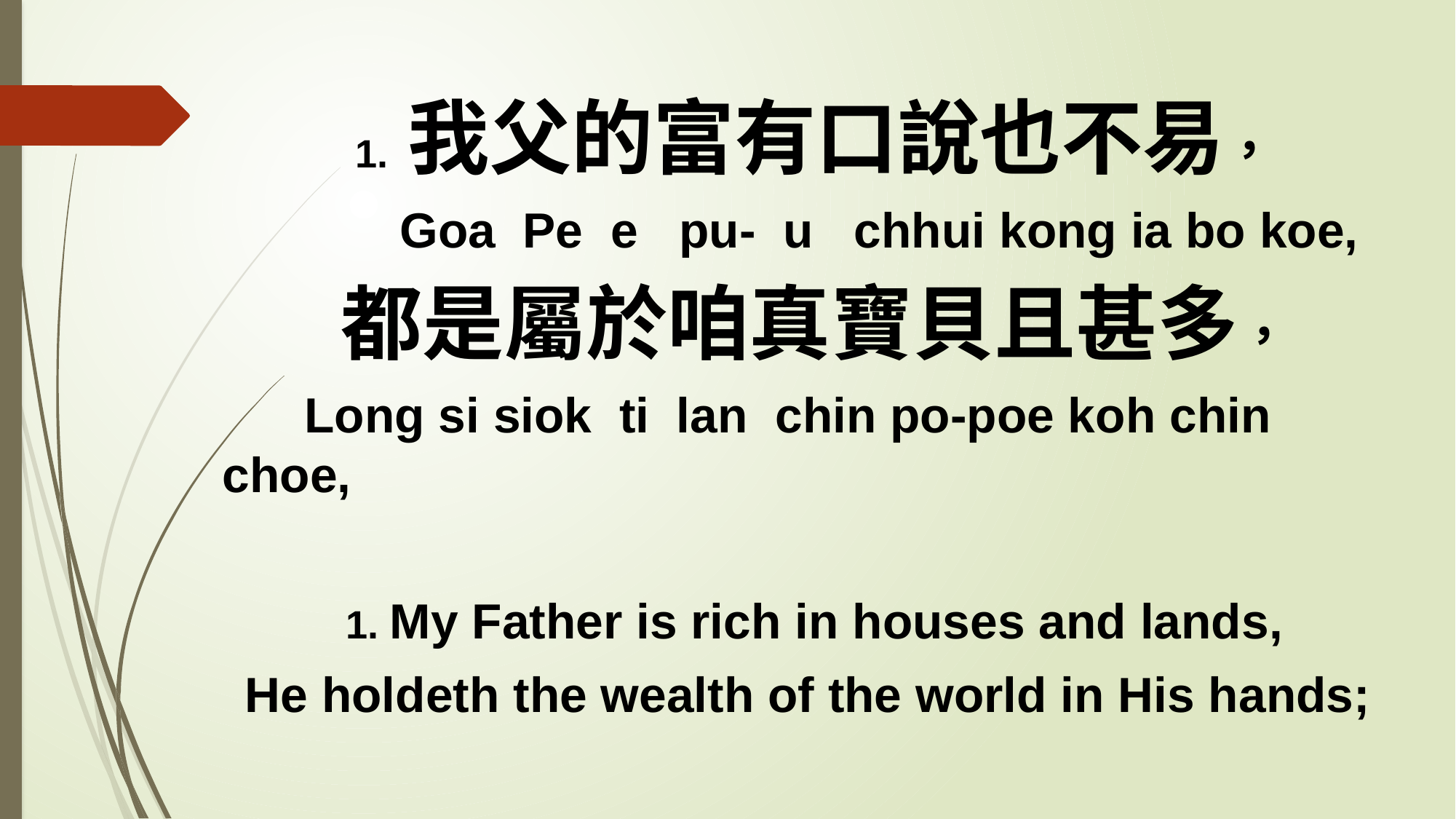

1. 我父的富有口說也不易，
             Goa  Pe  e   pu-  u   chhui kong ia bo koe,
都是屬於咱真寶貝且甚多，
      Long si siok  ti  lan  chin po-poe koh chin choe,

1. My Father is rich in houses and lands,
He holdeth the wealth of the world in His hands;